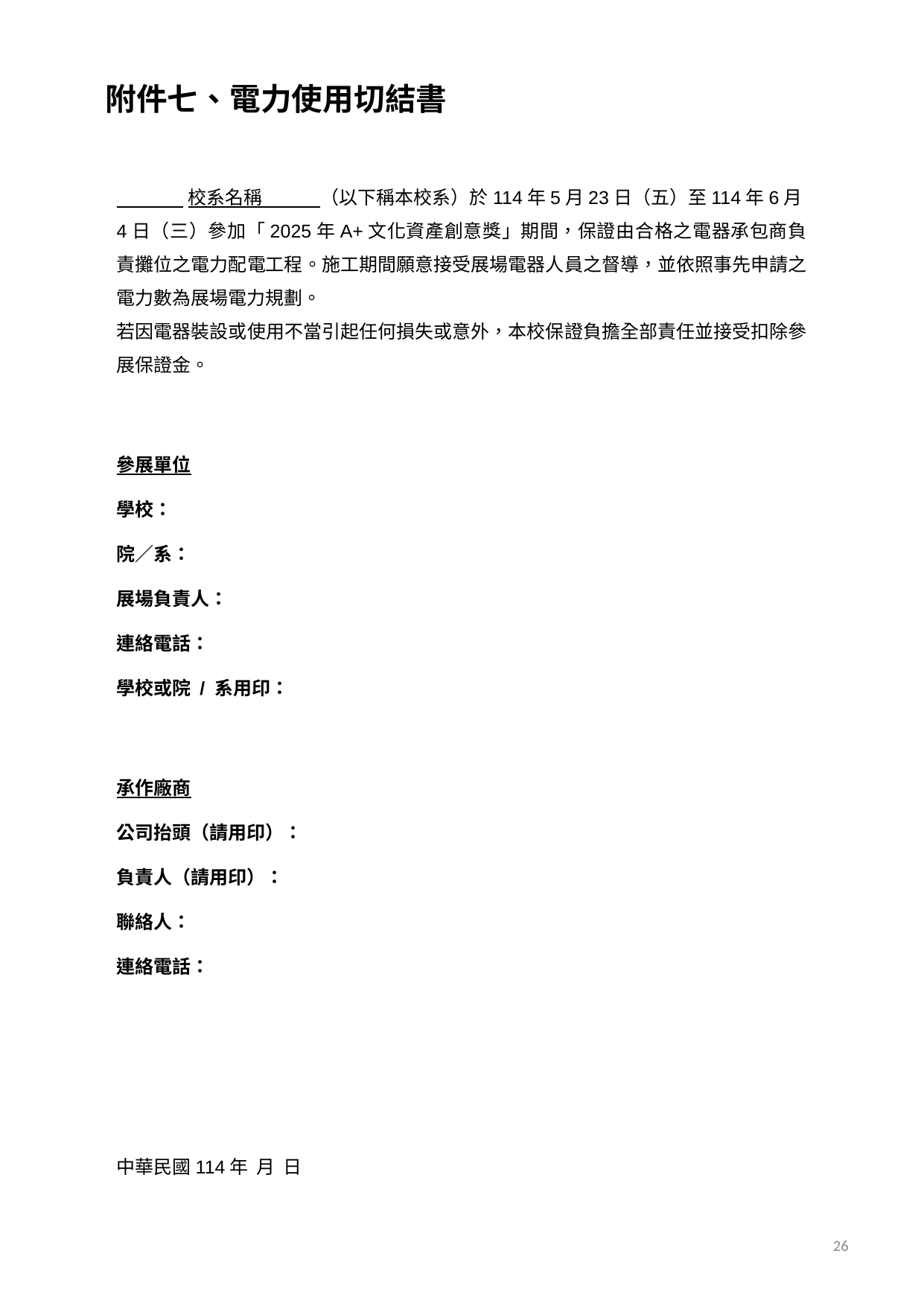

# 附件七、電力使用切結書
                校系名稱              （以下稱本校系）於114年5月23日（五）至114年6月4日（三）參加「2025年A+文化資產創意獎」期間，保證由合格之電器承包商負責攤位之電力配電工程。施工期間願意接受展場電器人員之督導，並依照事先申請之電力數為展場電力規劃。
若因電器裝設或使用不當引起任何損失或意外，本校保證負擔全部責任並接受扣除參展保證金。

參展單位
學校：
院／系：
展場負責人：
連絡電話：
學校或院 / 系用印：

承作廠商
公司抬頭（請用印）：
負責人（請用印）：
聯絡人：
連絡電話：

中華民國114年  月  日
26